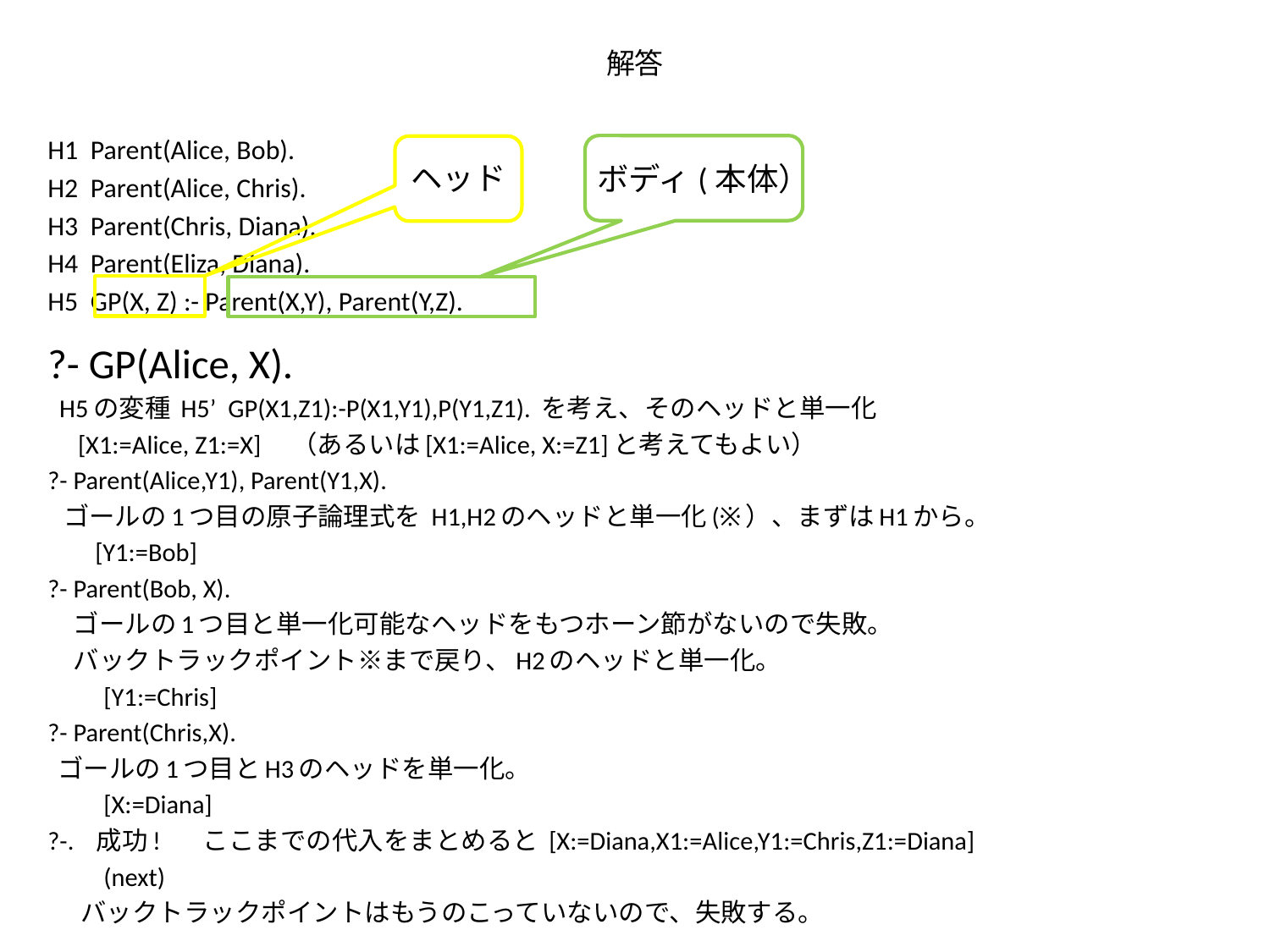

# 解答
H1  Parent(Alice, Bob).
H2  Parent(Alice, Chris).
H3  Parent(Chris, Diana).
H4  Parent(Eliza, Diana).
H5  GP(X, Z) :- Parent(X,Y), Parent(Y,Z).

ヘッド
ボディ(本体）

?- GP(Alice, X).
  H5の変種 H5’  GP(X1,Z1):-P(X1,Y1),P(Y1,Z1). を考え、そのヘッドと単一化
　[X1:=Alice, Z1:=X]　（あるいは[X1:=Alice, X:=Z1]と考えてもよい）
?- Parent(Alice,Y1), Parent(Y1,X).
  ゴールの1つ目の原子論理式を H1,H2のヘッドと単一化(※）、まずはH1から。
　   [Y1:=Bob]
?- Parent(Bob, X).
　ゴールの1つ目と単一化可能なヘッドをもつホーン節がないので失敗。
　バックトラックポイント※まで戻り、H2のヘッドと単一化。
　　[Y1:=Chris]
?- Parent(Chris,X).
 ゴールの1つ目とH3のヘッドを単一化。
　　[X:=Diana]
?-.   成功!  　ここまでの代入をまとめると [X:=Diana,X1:=Alice,Y1:=Chris,Z1:=Diana]
　　(next)
     バックトラックポイントはもうのこっていないので、失敗する。